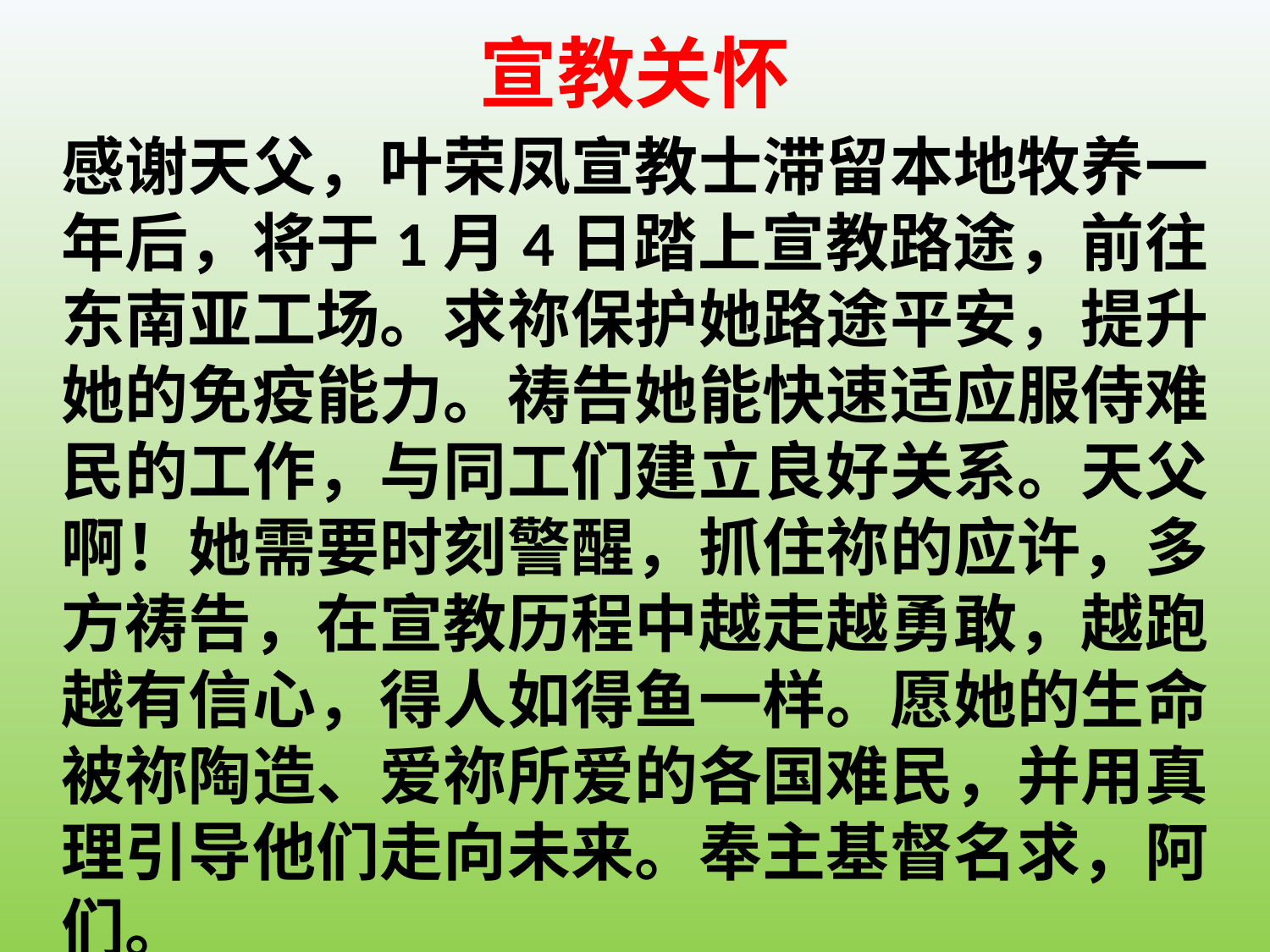

宣教关怀
感谢天父，叶荣凤宣教士滞留本地牧养一年后，将于1月4日踏上宣教路途，前往东南亚工场。求祢保护她路途平安，提升她的免疫能力。祷告她能快速适应服侍难民的工作，与同工们建立良好关系。天父啊！她需要时刻警醒，抓住祢的应许，多方祷告，在宣教历程中越走越勇敢，越跑越有信心，得人如得鱼一样。愿她的生命被祢陶造、爱祢所爱的各国难民，并用真理引导他们走向未来。奉主基督名求，阿们。